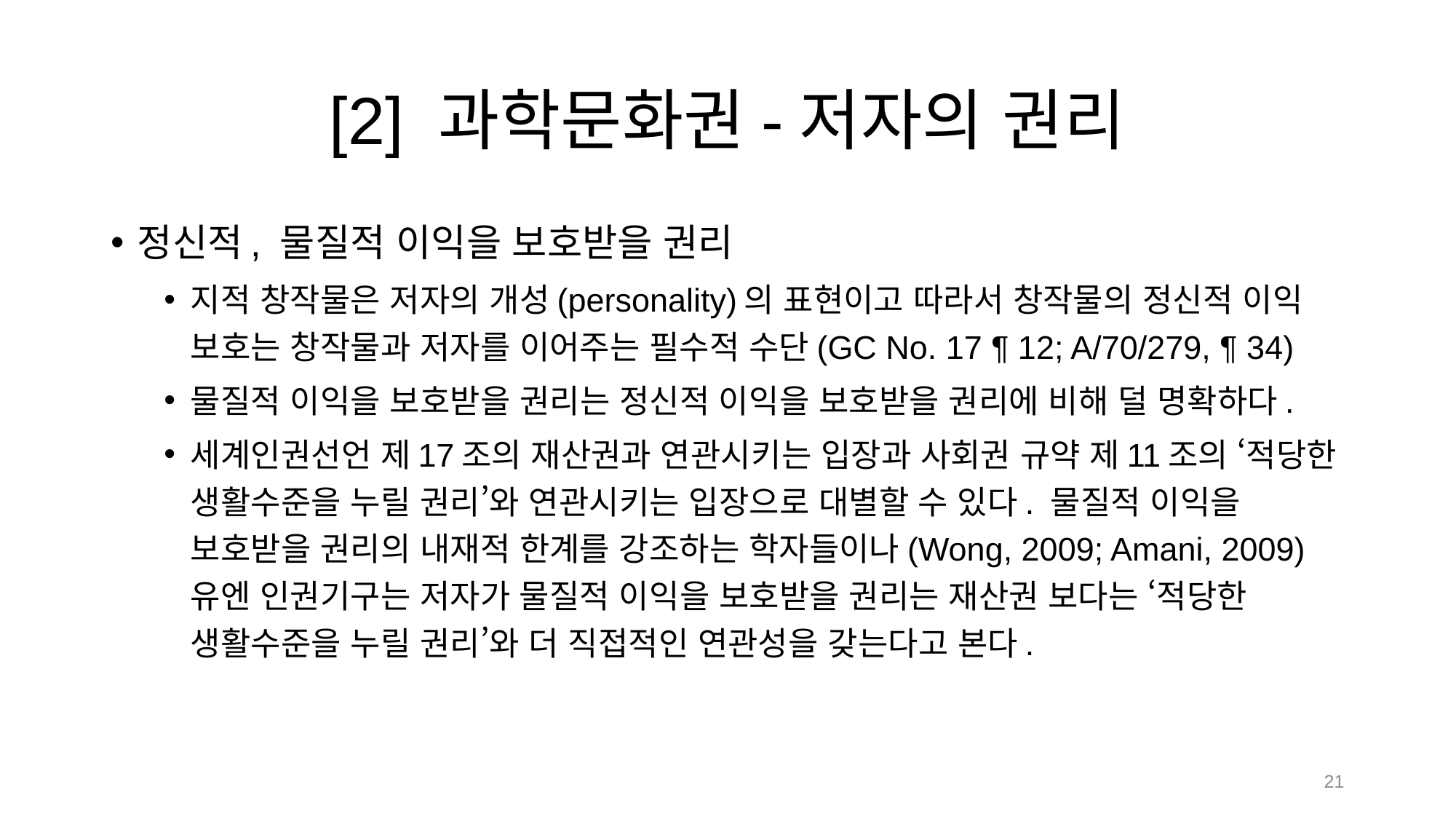

# [2] 과학문화권-저자의 권리
정신적, 물질적 이익을 보호받을 권리
지적 창작물은 저자의 개성(personality)의 표현이고 따라서 창작물의 정신적 이익 보호는 창작물과 저자를 이어주는 필수적 수단(GC No. 17 ¶ 12; A/70/279, ¶ 34)
물질적 이익을 보호받을 권리는 정신적 이익을 보호받을 권리에 비해 덜 명확하다.
세계인권선언 제17조의 재산권과 연관시키는 입장과 사회권 규약 제11조의 ‘적당한 생활수준을 누릴 권리’와 연관시키는 입장으로 대별할 수 있다. 물질적 이익을 보호받을 권리의 내재적 한계를 강조하는 학자들이나(Wong, 2009; Amani, 2009) 유엔 인권기구는 저자가 물질적 이익을 보호받을 권리는 재산권 보다는 ‘적당한 생활수준을 누릴 권리’와 더 직접적인 연관성을 갖는다고 본다.
21